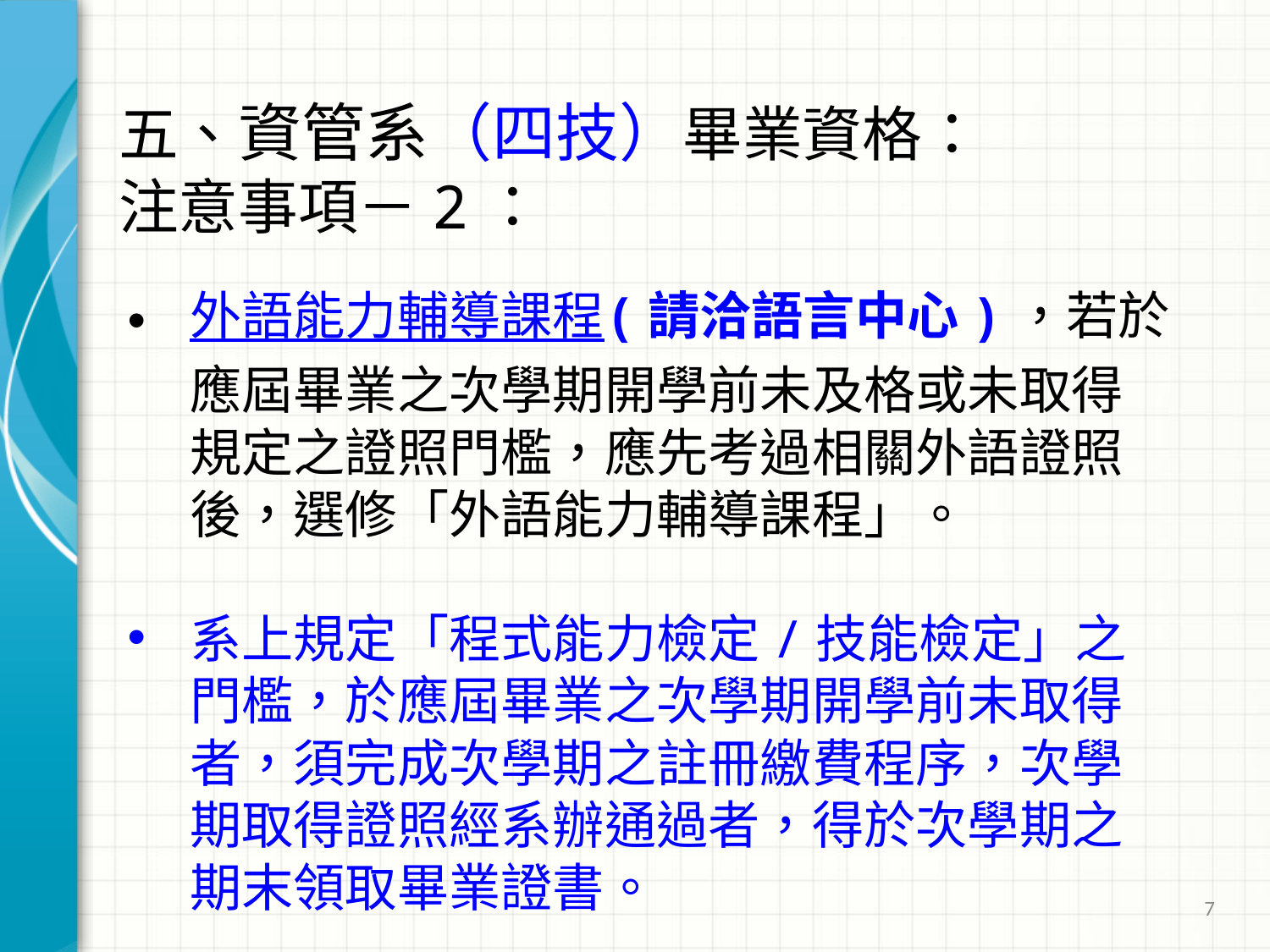

# 五、資管系（四技）畢業資格： 注意事項－2：
外語能力輔導課程(請洽語言中心)，若於應屆畢業之次學期開學前未及格或未取得規定之證照門檻，應先考過相關外語證照後，選修「外語能力輔導課程」。

系上規定「程式能力檢定/技能檢定」之門檻，於應屆畢業之次學期開學前未取得者，須完成次學期之註冊繳費程序，次學期取得證照經系辦通過者，得於次學期之期末領取畢業證書。

7